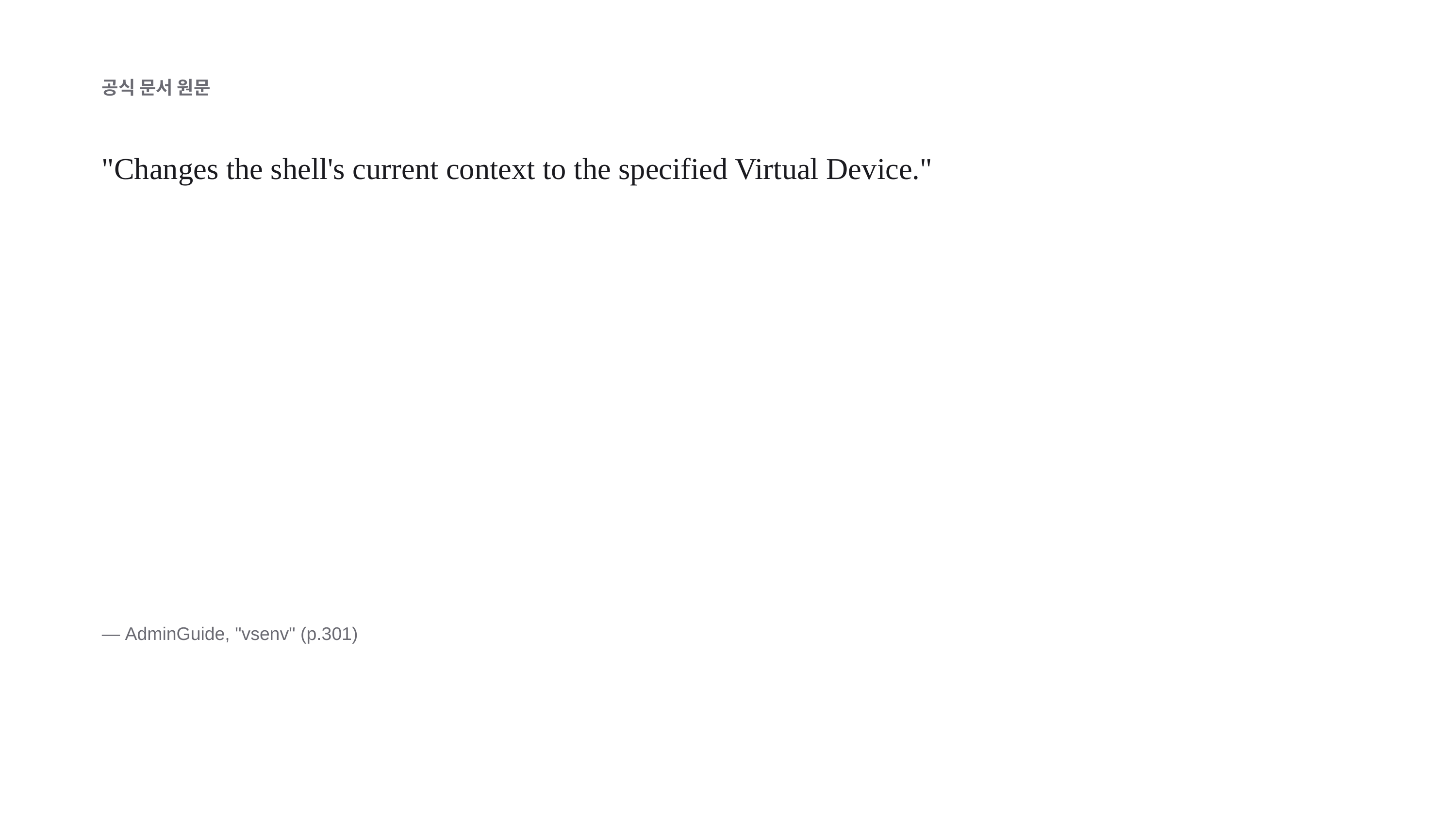

공식 문서 원문
"Changes the shell's current context to the specified Virtual Device."
— AdminGuide, "vsenv" (p.301)